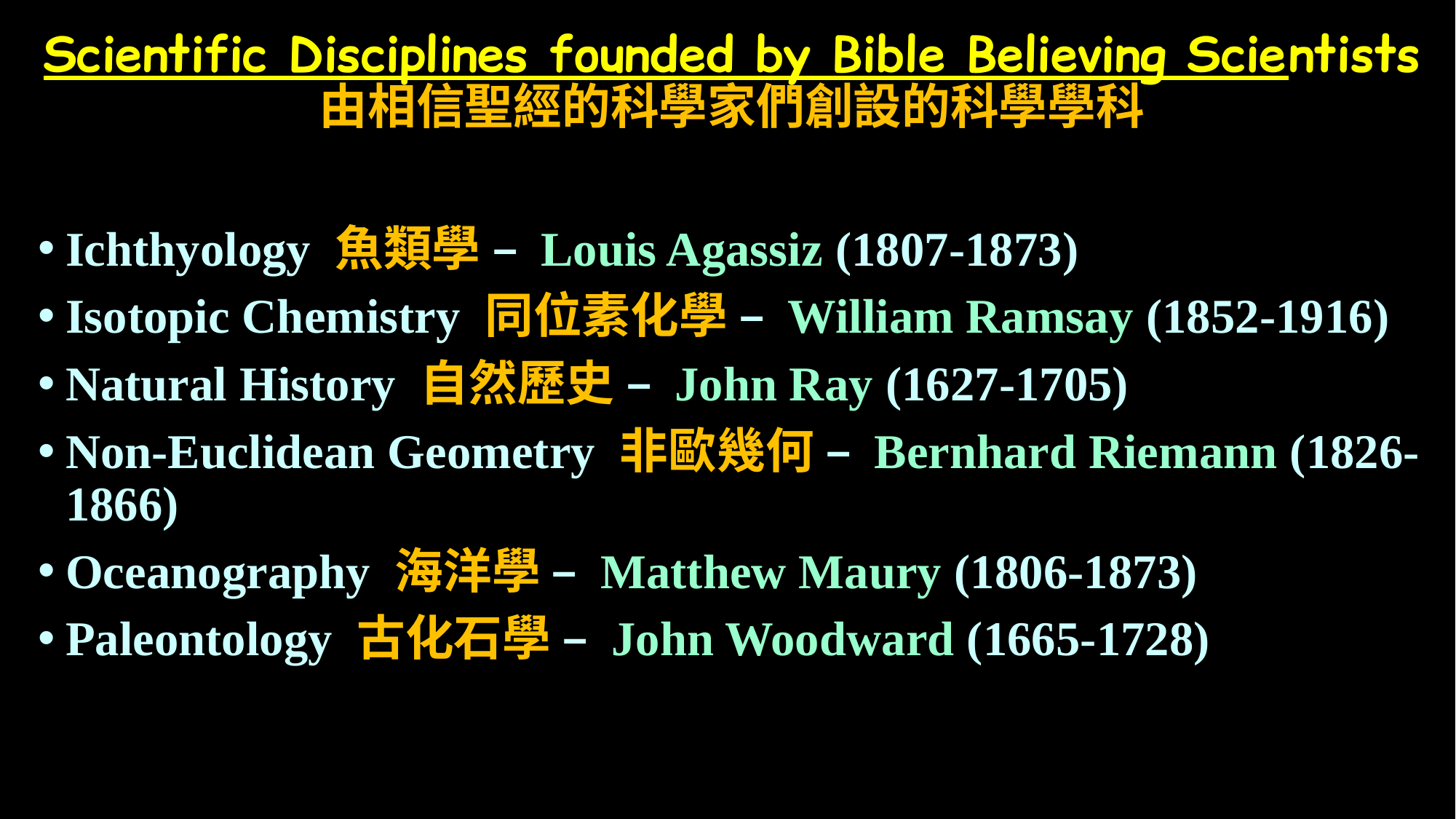

# Scientific Disciplines founded by Bible Believing Scientists 由相信聖經的科學家們創設的科學學科
Ichthyology 魚類學 – Louis Agassiz (1807-1873)
Isotopic Chemistry 同位素化學 – William Ramsay (1852-1916)
Natural History 自然歷史 – John Ray (1627-1705)
Non-Euclidean Geometry 非歐幾何 – Bernhard Riemann (1826-1866)
Oceanography 海洋學 – Matthew Maury (1806-1873)
Paleontology 古化石學 – John Woodward (1665-1728)